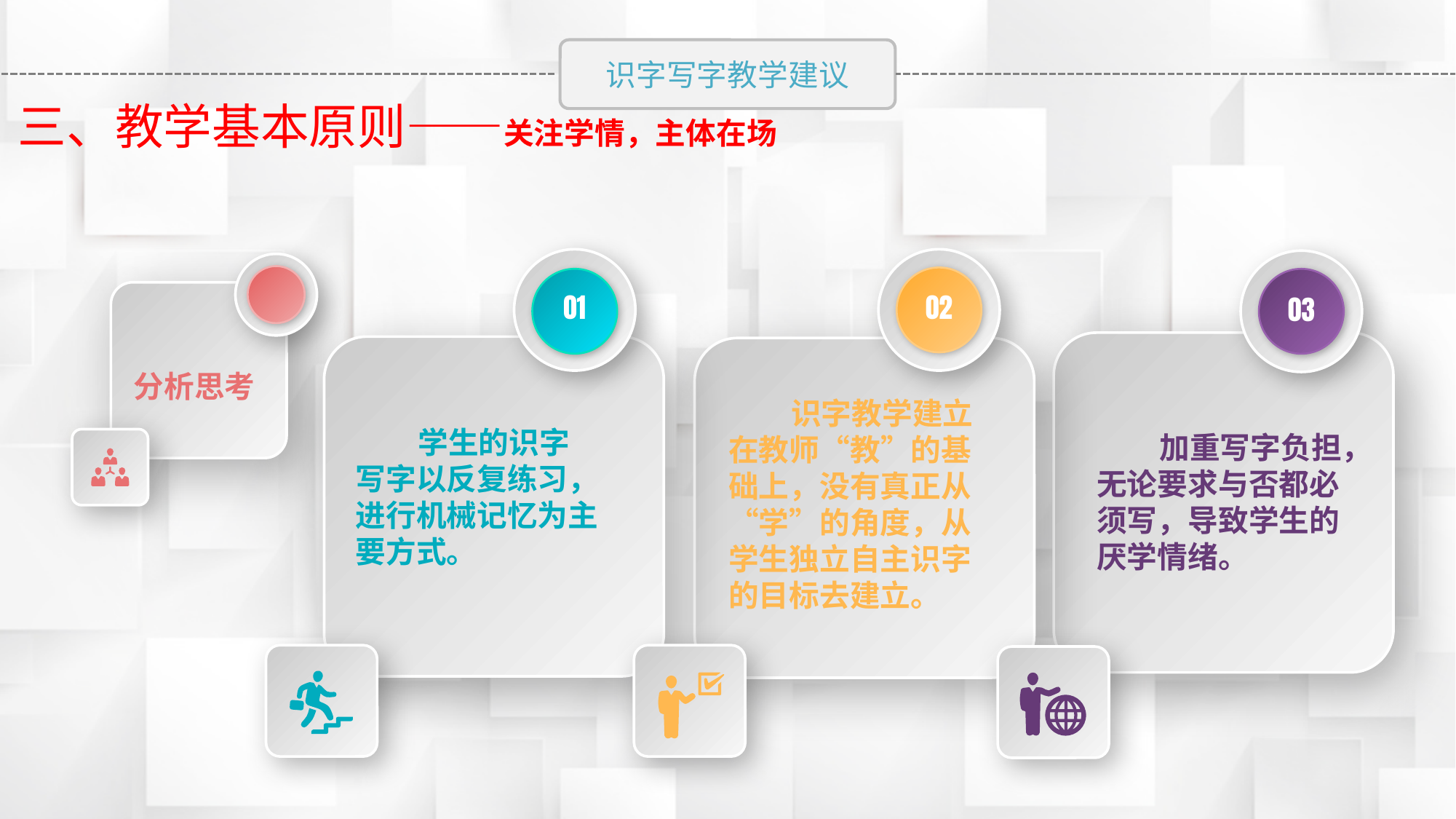

三、教学基本原则——关注学情，主体在场

02

01

03

分析思考
        识字教学建立在教师“教”的基础上，没有真正从“学”的角度，从学生独立自主识字的目标去建立。

        学生的识字写字以反复练习，进行机械记忆为主要方式。
        加重写字负担，无论要求与否都必须写，导致学生的厌学情绪。